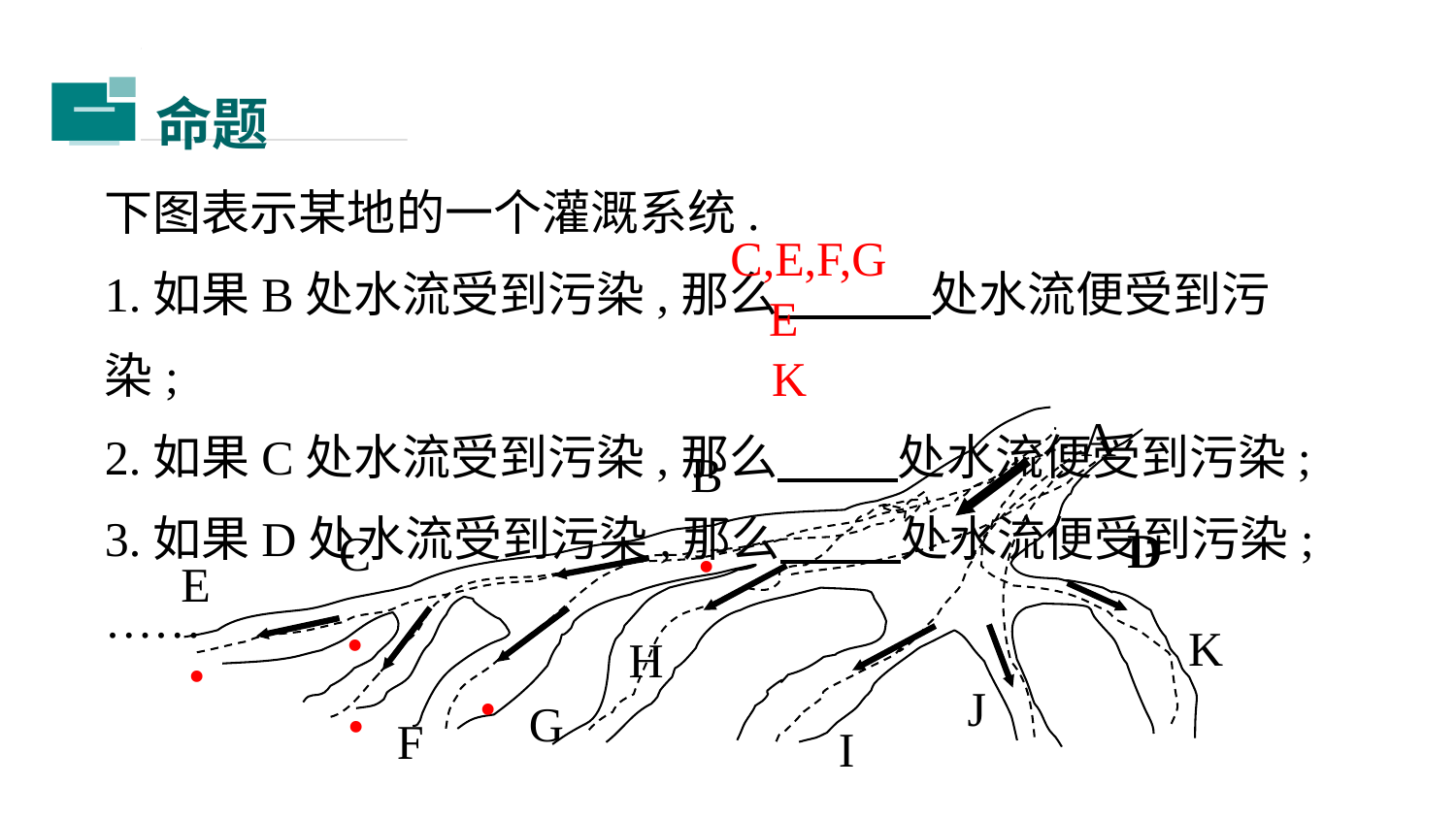

命题
二

下图表示某地的一个灌溉系统.
1.如果B处水流受到污染,那么              处水流便受到污染;
2.如果C处水流受到污染,那么           处水流便受到污染;
3.如果D处水流受到污染,那么           处水流便受到污染;
……

C,E,F,G
E
K
A

B·

D

C ·

E ·

K

H

· G
· F

 I
J